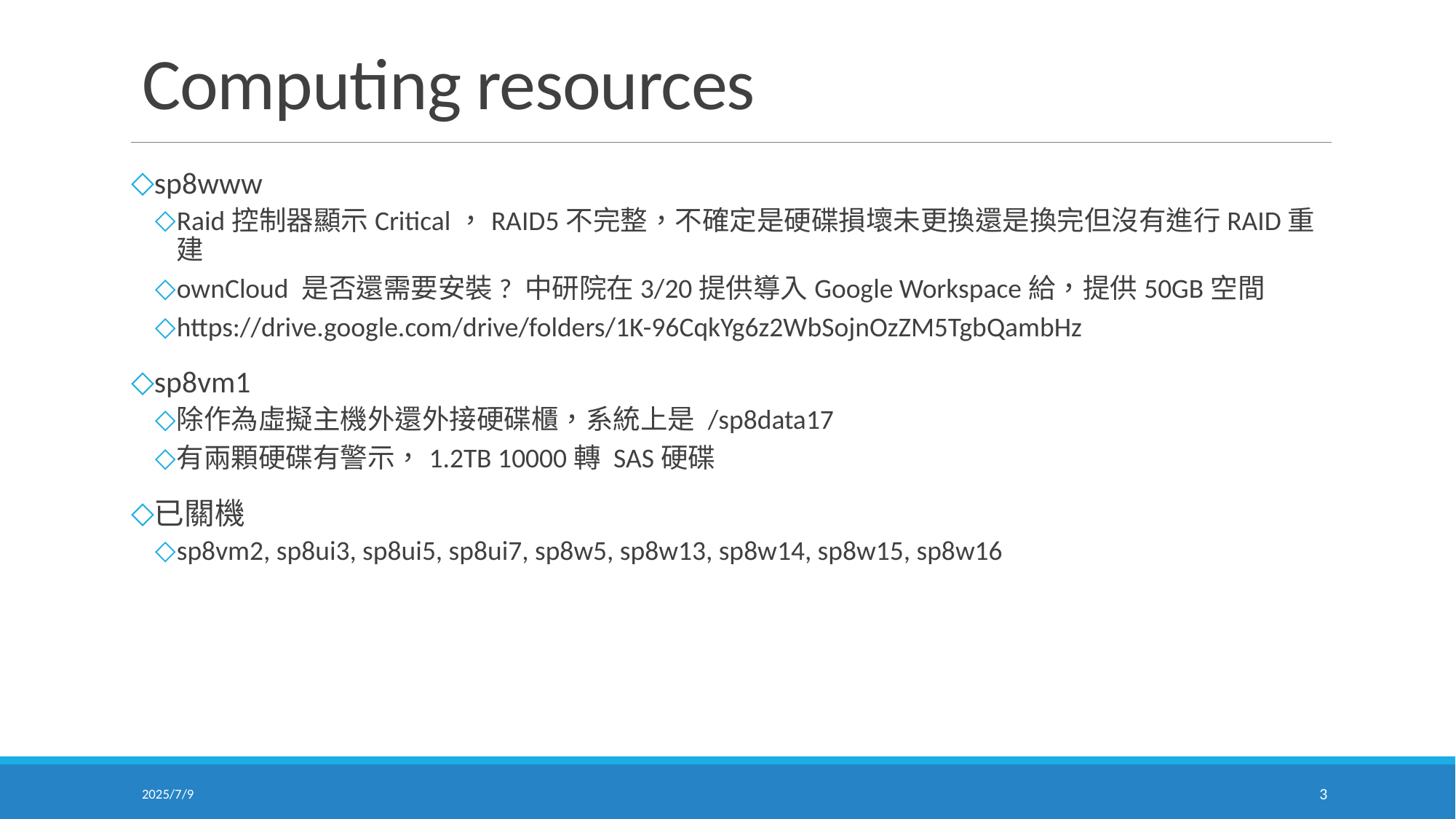

# Computing resources
sp8www
Raid控制器顯示Critical，RAID5不完整，不確定是硬碟損壞未更換還是換完但沒有進行RAID重建
ownCloud 是否還需要安裝? 中研院在3/20提供導入Google Workspace給，提供50GB空間
https://drive.google.com/drive/folders/1K-96CqkYg6z2WbSojnOzZM5TgbQambHz
sp8vm1
除作為虛擬主機外還外接硬碟櫃，系統上是 /sp8data17
有兩顆硬碟有警示，1.2TB 10000轉 SAS硬碟
已關機
sp8vm2, sp8ui3, sp8ui5, sp8ui7, sp8w5, sp8w13, sp8w14, sp8w15, sp8w16

2025/7/9
3